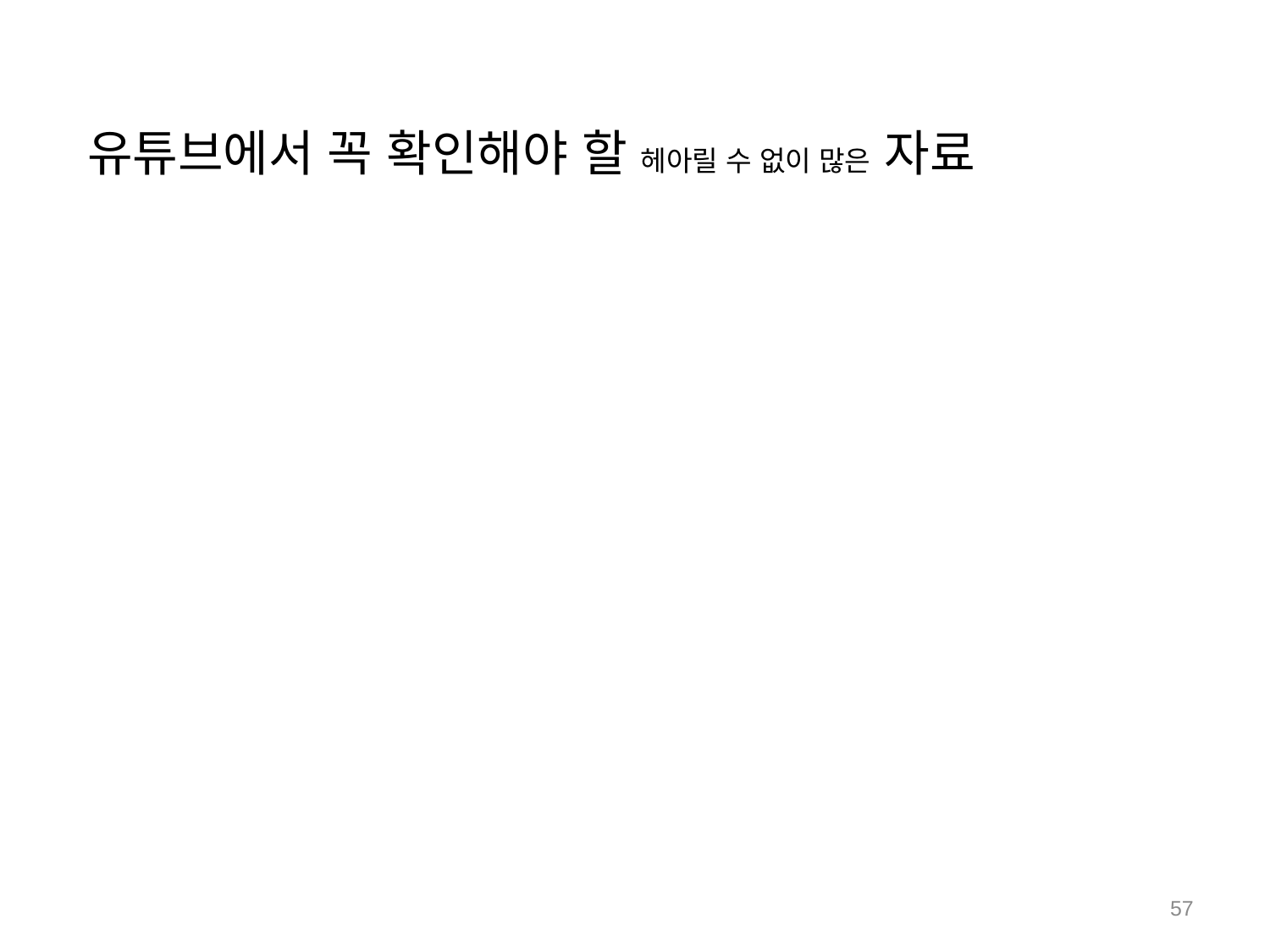

유튜브에서 꼭 확인해야 할 헤아릴 수 없이 많은 자료
57